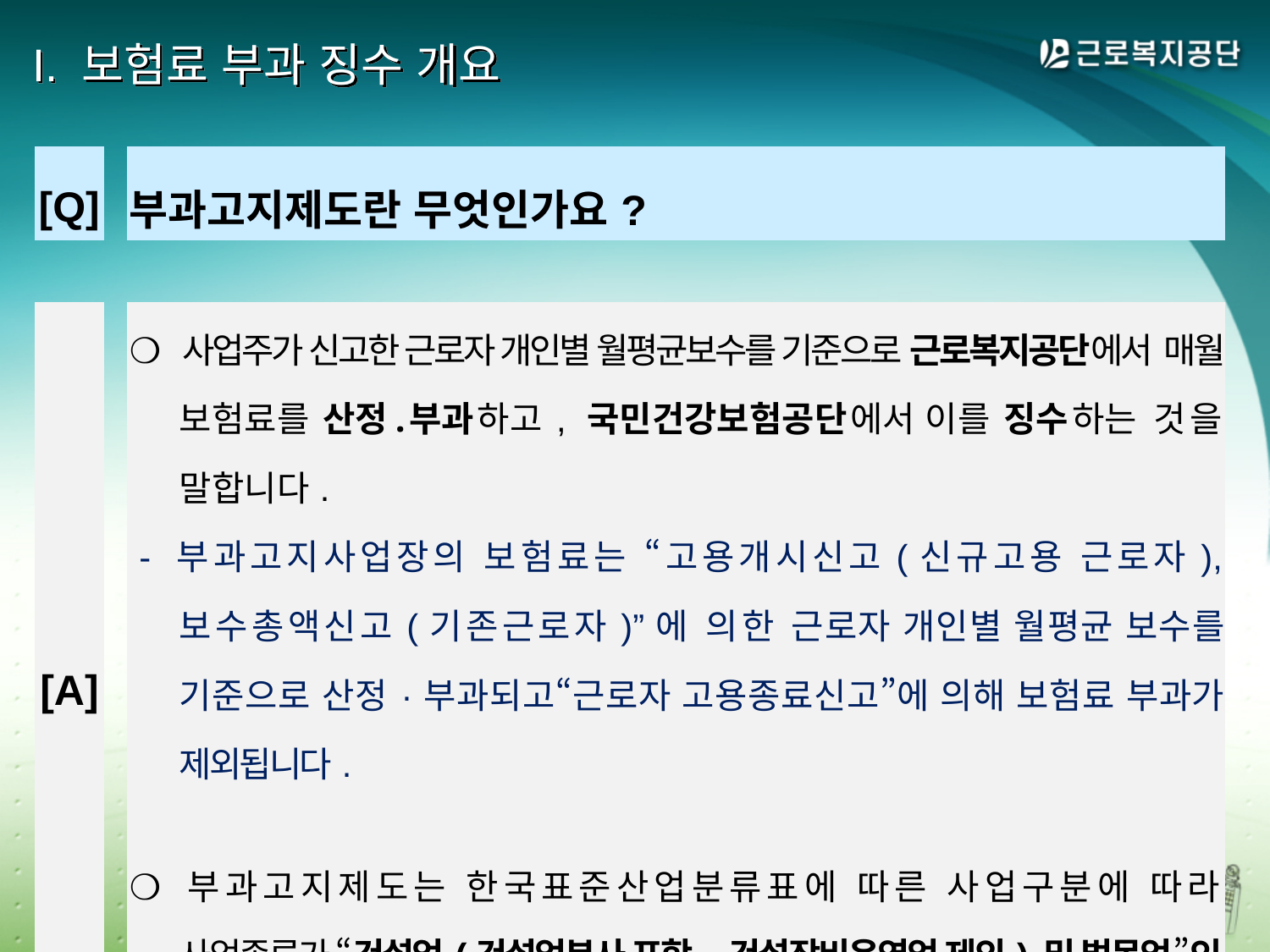

# I. 보험료 부과 징수 개요
| [Q] |  | 부과고지제도란 무엇인가요? |
| --- | --- | --- |
|  |  |  |
| [A] |  | ❍ 사업주가 신고한 근로자 개인별 월평균보수를 기준으로 근로복지공단에서 매월 보험료를 산정․부과하고, 국민건강보험공단에서 이를 징수하는 것을 말합니다.  - 부과고지사업장의 보험료는 “고용개시신고(신규고용 근로자), 보수총액신고(기존근로자)”에 의한 근로자 개인별 월평균 보수를 기준으로 산정·부과되고“근로자 고용종료신고”에 의해 보험료 부과가 제외됩니다. ❍ 부과고지제도는 한국표준산업분류표에 따른 사업구분에 따라 사업종류가 “건설업(건설업본사 포함, 건설장비운영업 제외) 및 벌목업”인 사업장을 제외한 모든 사업장을 대상으로 합니다. |